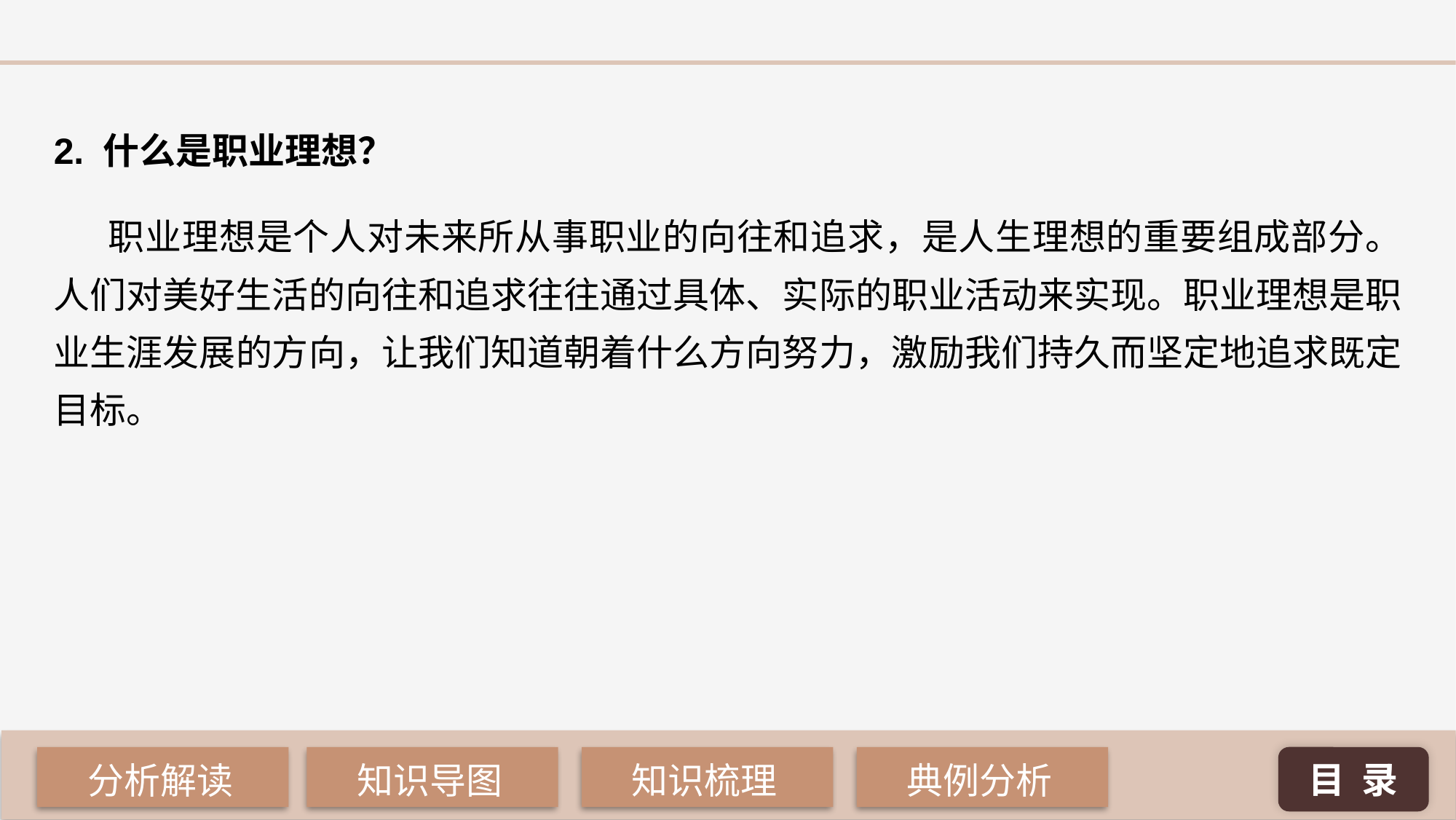

2. 什么是职业理想？
职业理想是个人对未来所从事职业的向往和追求，是人生理想的重要组成部分。人们对美好生活的向往和追求往往通过具体、实际的职业活动来实现。职业理想是职业生涯发展的方向，让我们知道朝着什么方向努力，激励我们持久而坚定地追求既定目标。